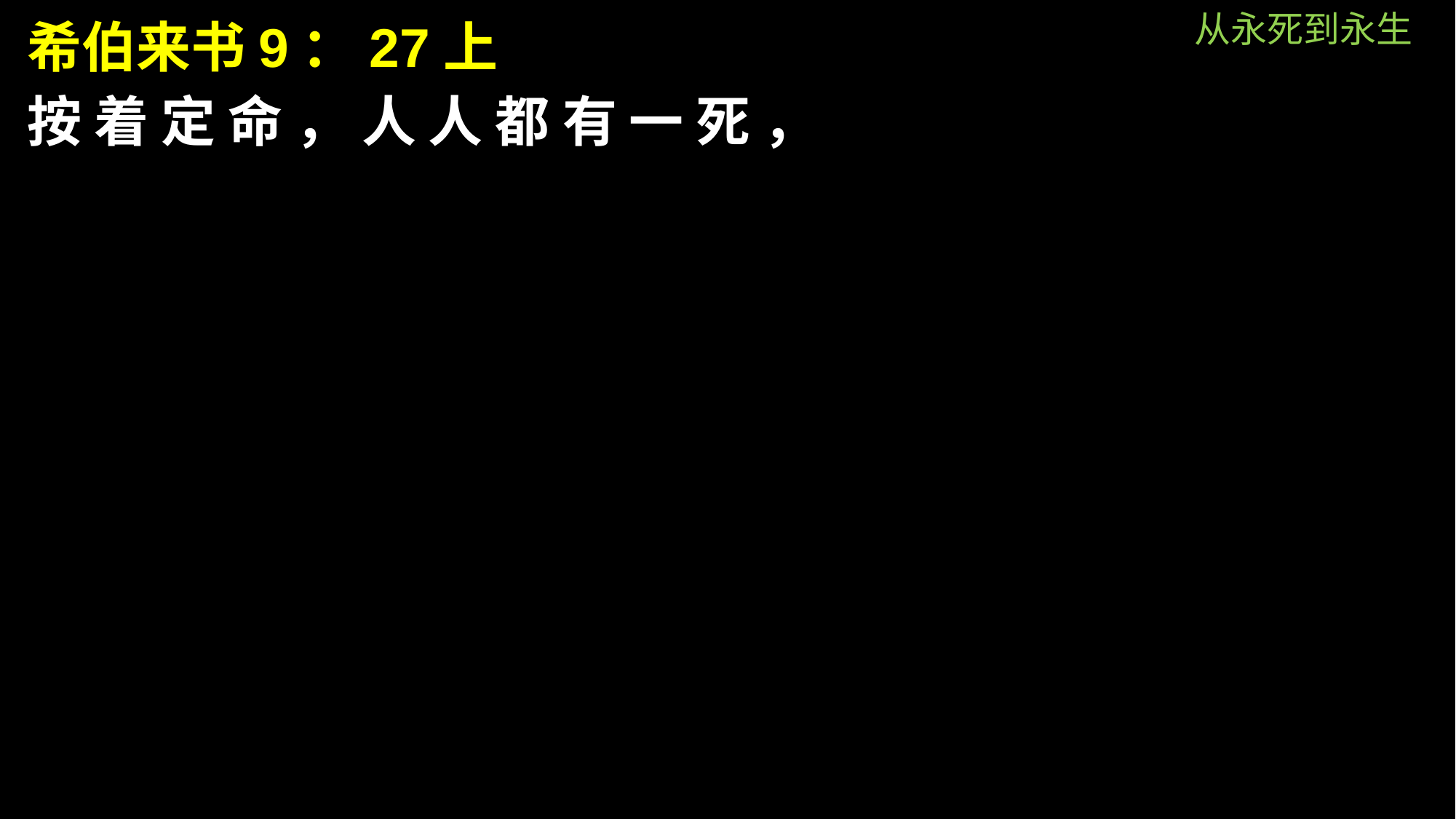

从永死到永生
希伯来书9：27上
按 着 定 命 ， 人 人 都 有 一 死 ，